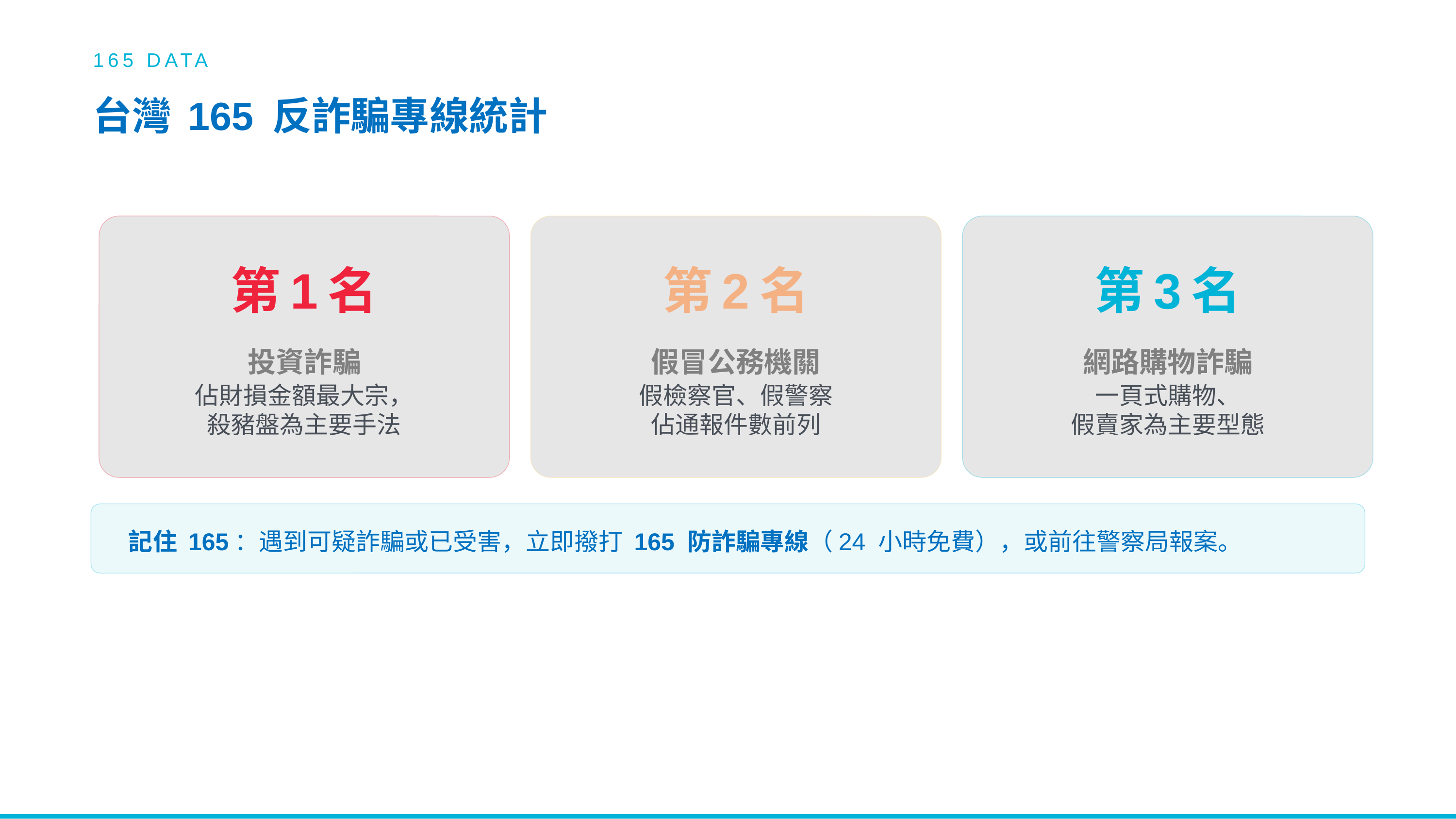

165 DATA
台灣 165 反詐騙專線統計

第1名
第2名
第3名
投資詐騙
假冒公務機關
網路購物詐騙
佔財損金額最大宗，
殺豬盤為主要手法
假檢察官、假警察
佔通報件數前列
一頁式購物、
假賣家為主要型態

記住 165：遇到可疑詐騙或已受害，立即撥打 165 防詐騙專線（24 小時免費），或前往警察局報案。